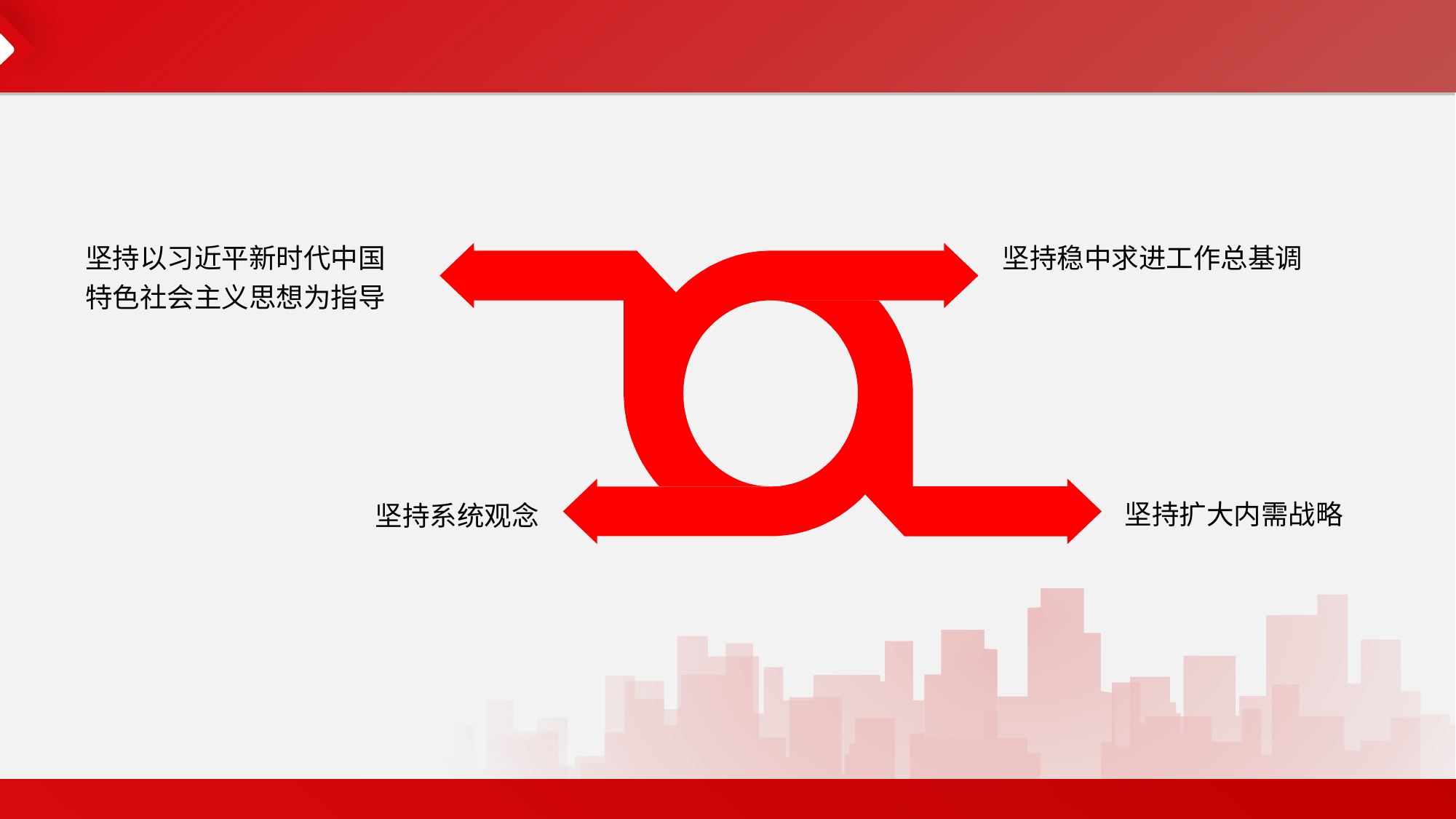

坚持以习近平新时代中国特色社会主义思想为指导
坚持稳中求进工作总基调

坚持扩大内需战略
坚持系统观念